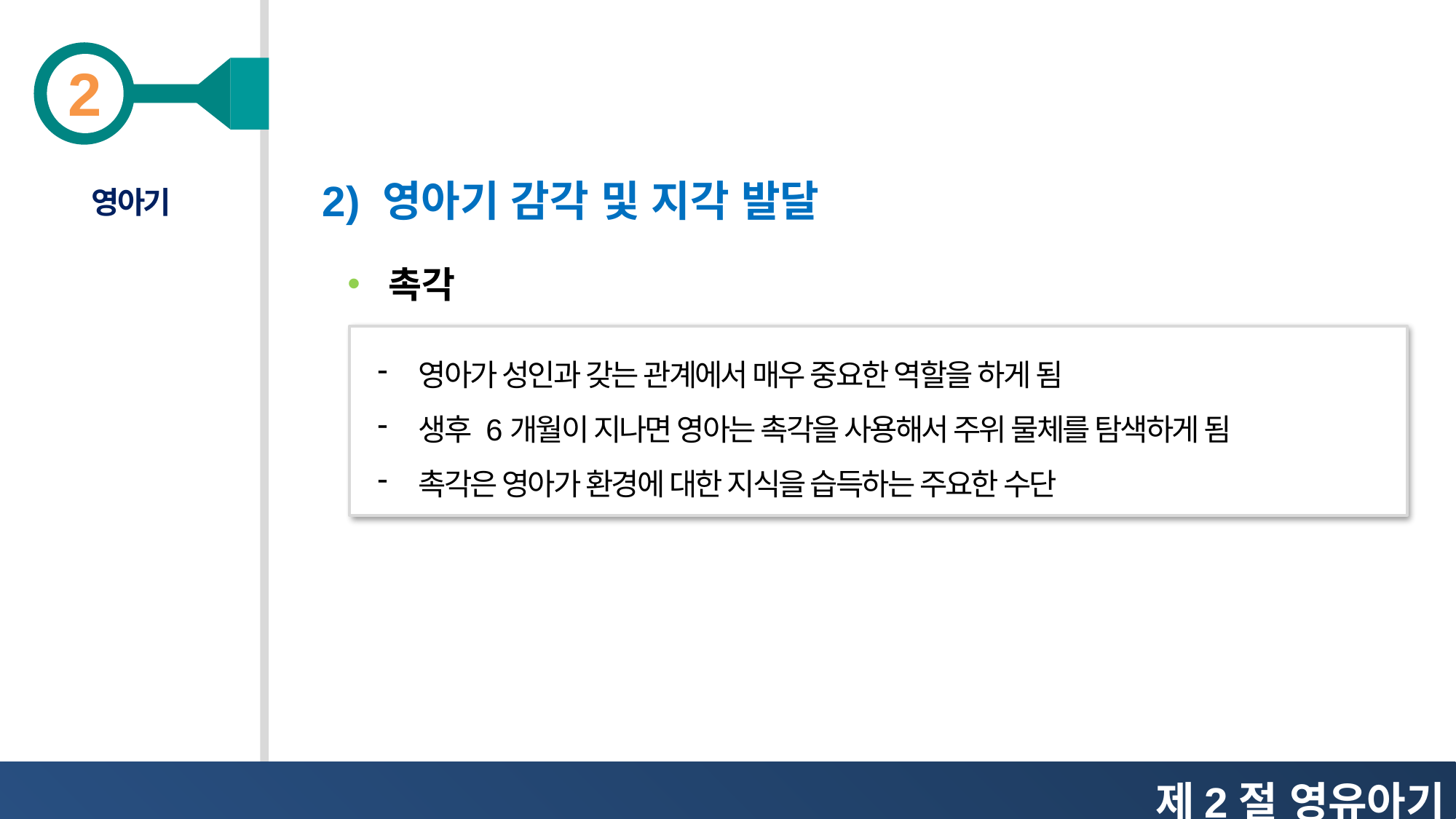

영아기
2) 영아기 감각 및 지각 발달
촉각

영아가 성인과 갖는 관계에서 매우 중요한 역할을 하게 됨
생후 6개월이 지나면 영아는 촉각을 사용해서 주위 물체를 탐색하게 됨
촉각은 영아가 환경에 대한 지식을 습득하는 주요한 수단
제2절 영유아기